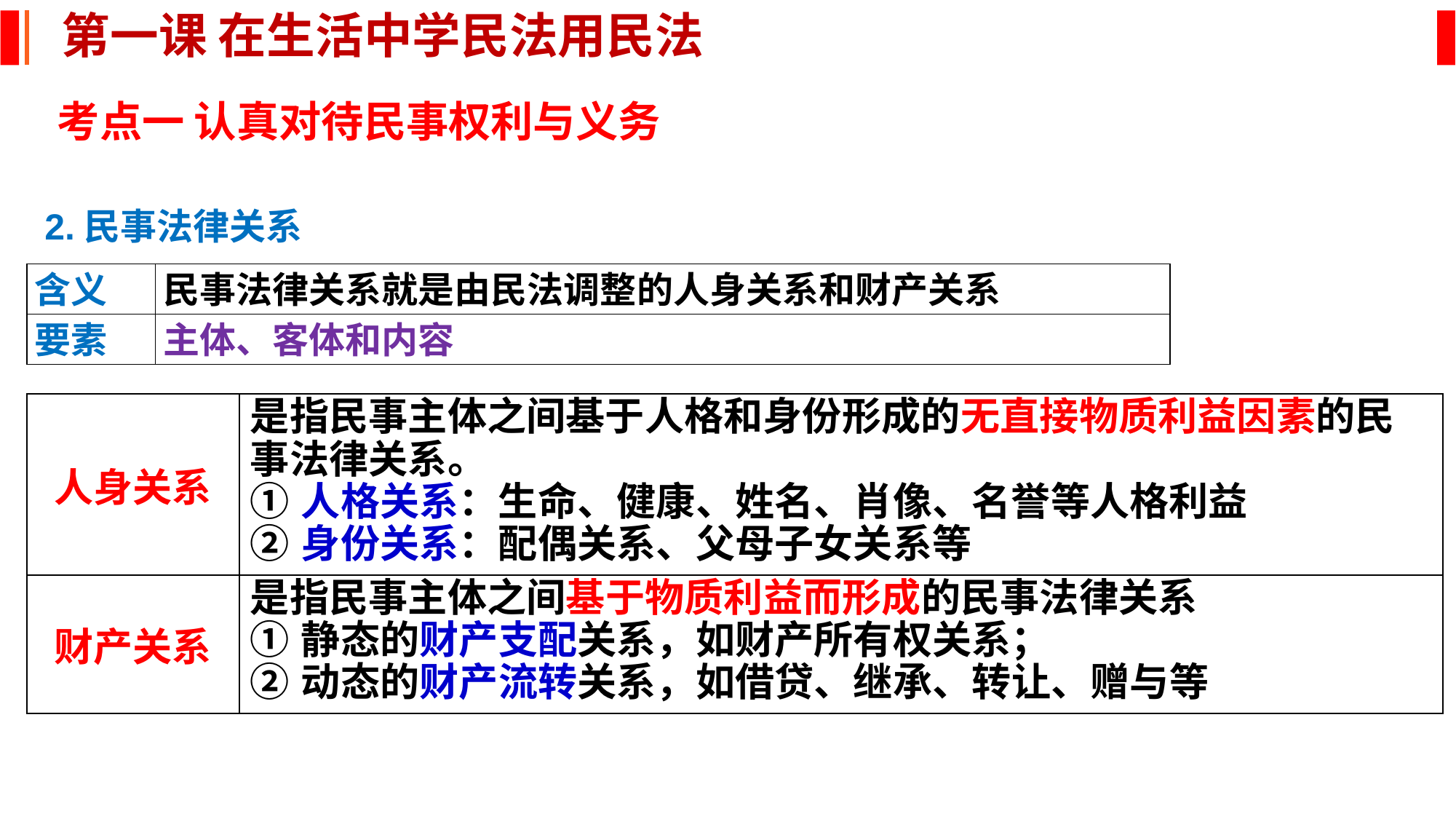

第一课 在生活中学民法用民法

考点一 认真对待民事权利与义务
2.民事法律关系
| 含义 | 民事法律关系就是由民法调整的人身关系和财产关系 |
| --- | --- |
| 要素 | 主体、客体和内容 |
| 人身关系 | 是指民事主体之间基于人格和身份形成的无直接物质利益因素的民事法律关系。 ①人格关系：生命、健康、姓名、肖像、名誉等人格利益 ②身份关系：配偶关系、父母子女关系等 |
| --- | --- |
| 财产关系 | 是指民事主体之间基于物质利益而形成的民事法律关系 ①静态的财产支配关系，如财产所有权关系； ②动态的财产流转关系，如借贷、继承、转让、赠与等 |